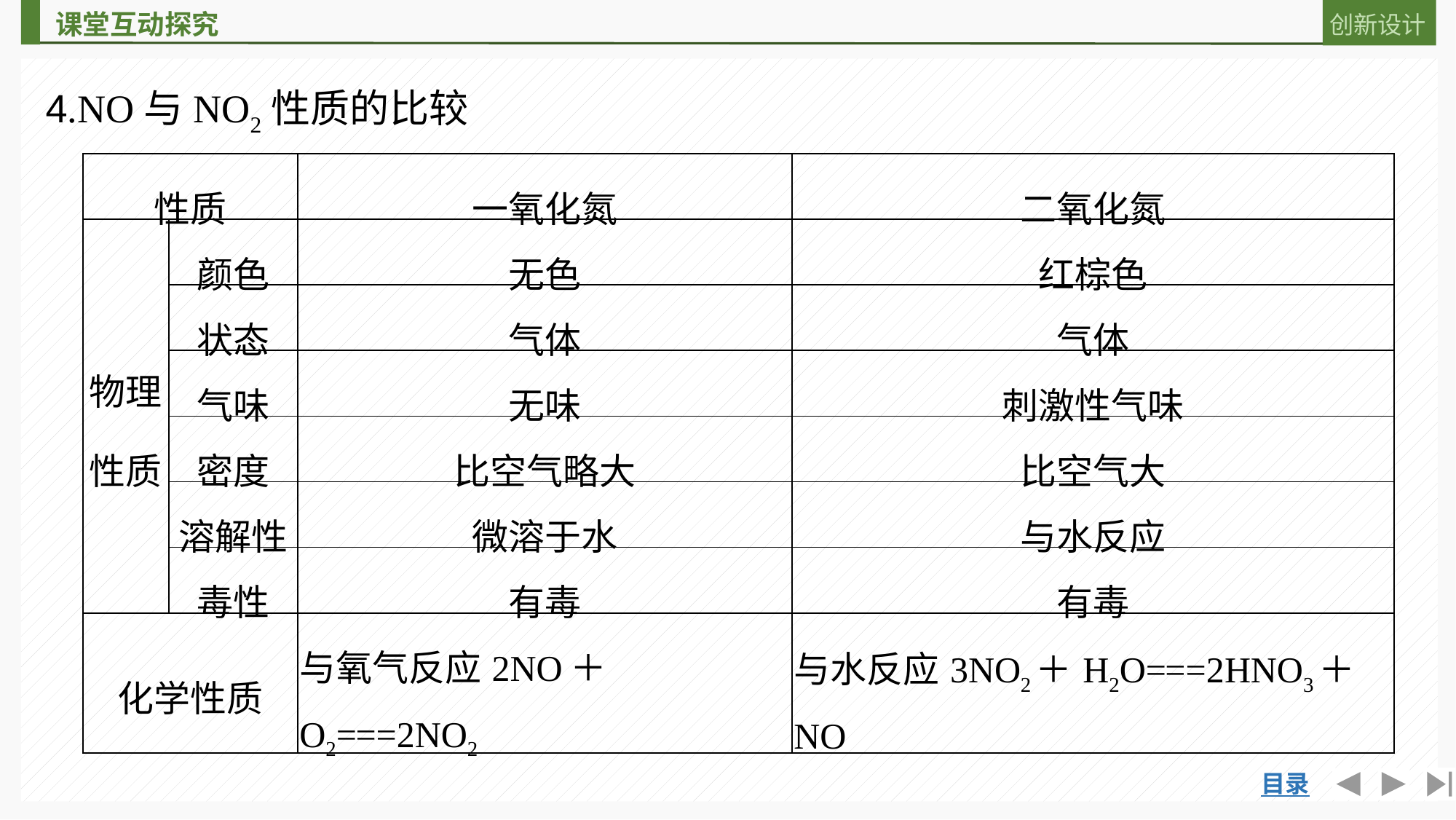

4.NO与NO2性质的比较
| 性质 |  | 一氧化氮 | 二氧化氮 |
| --- | --- | --- | --- |
| 物理性质 | 颜色 | 无色 | 红棕色 |
|  | 状态 | 气体 | 气体 |
|  | 气味 | 无味 | 刺激性气味 |
|  | 密度 | 比空气略大 | 比空气大 |
|  | 溶解性 | 微溶于水 | 与水反应 |
|  | 毒性 | 有毒 | 有毒 |
| 化学性质 |  | 与氧气反应2NO＋O2===2NO2 | 与水反应3NO2＋H2O===2HNO3＋NO |